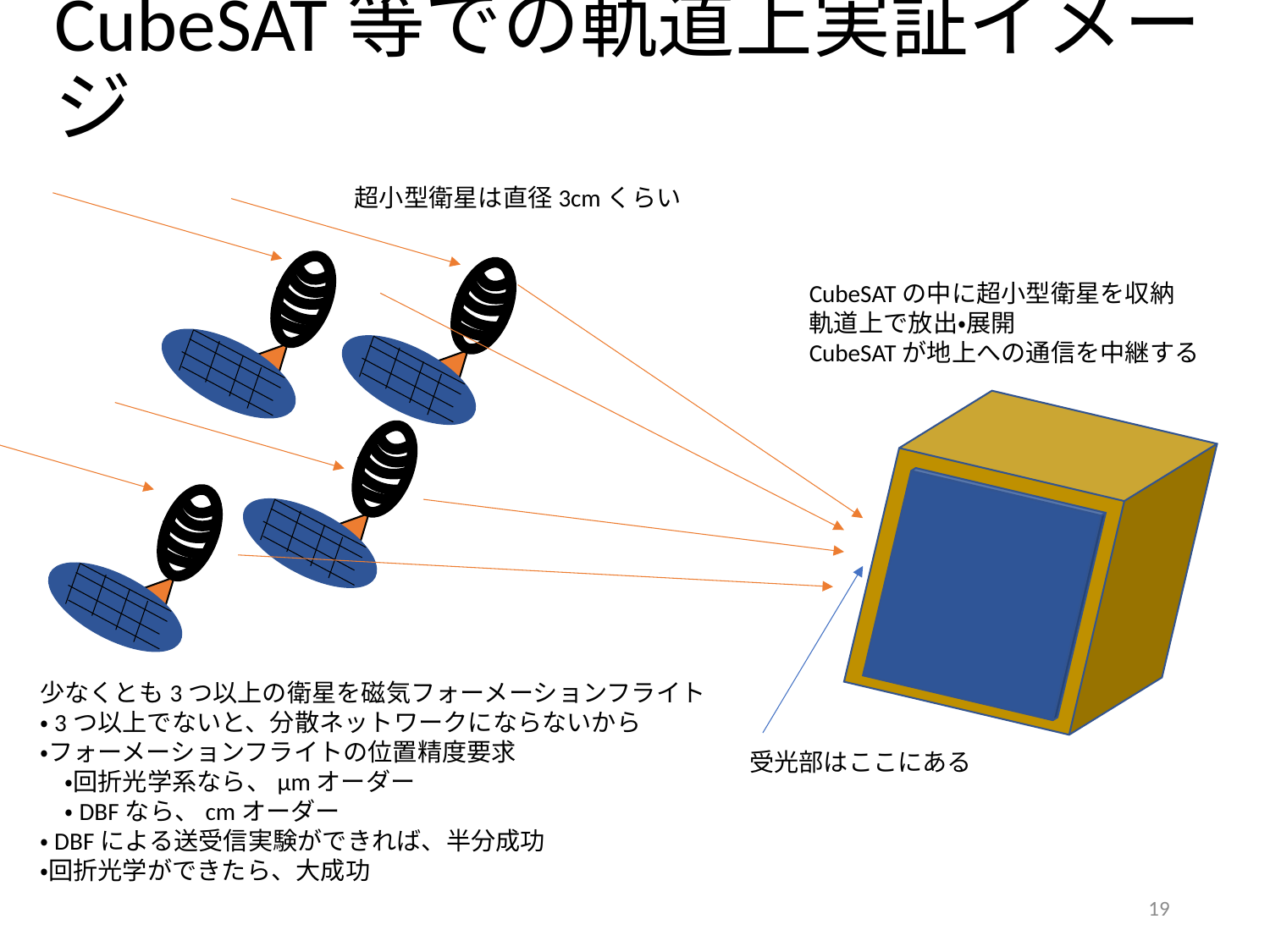

# CubeSAT等での軌道上実証イメージ

超小型衛星は直径3cmくらい

CubeSATの中に超小型衛星を収納
軌道上で放出・展開
CubeSATが地上への通信を中継する

少なくとも3つ以上の衛星を磁気フォーメーションフライト
・3つ以上でないと、分散ネットワークにならないから
・フォーメーションフライトの位置精度要求
　・回折光学系なら、μmオーダー
　・DBFなら、cmオーダー
・DBFによる送受信実験ができれば、半分成功
・回折光学ができたら、大成功

受光部はここにある
19